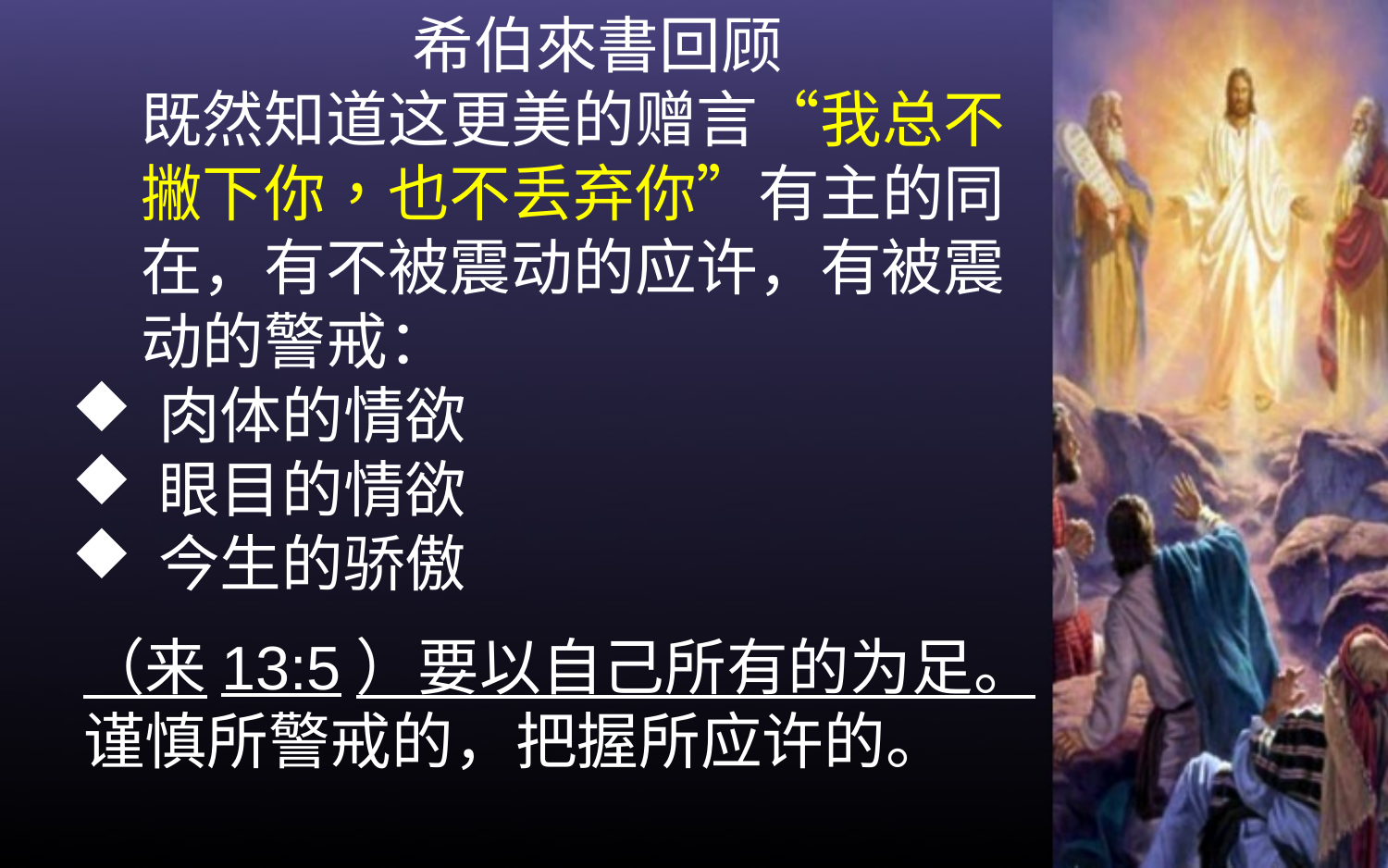

希伯來書回顾
既然知道这更美的赠言“我总不撇下你，也不丢弃你”有主的同在，有不被震动的应许，有被震动的警戒：
肉体的情欲
眼目的情欲
今生的骄傲
（来13:5）要以自己所有的为足。谨慎所警戒的，把握所应许的。